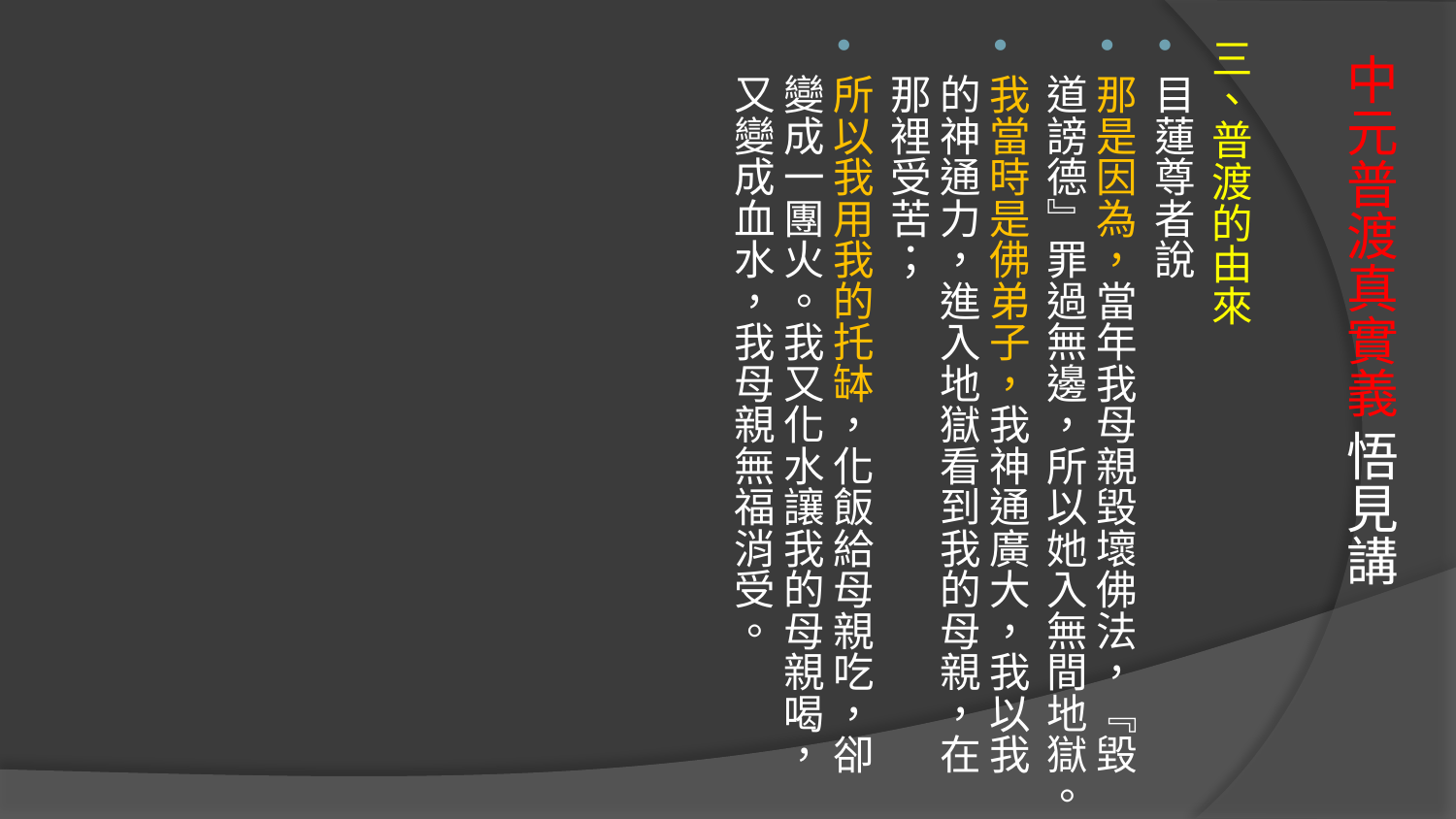

三、普渡的由來
目蓮尊者說
那是因為，當年我母親毀壞佛法，『毀道謗德』罪過無邊，所以她入無間地獄。
我當時是佛弟子，我神通廣大，我以我的神通力，進入地獄看到我的母親，在那裡受苦；
所以我用我的托缽，化飯給母親吃，卻變成一團火。我又化水讓我的母親喝，又變成血水，我母親無福消受。

# 中元普渡真實義 悟見講